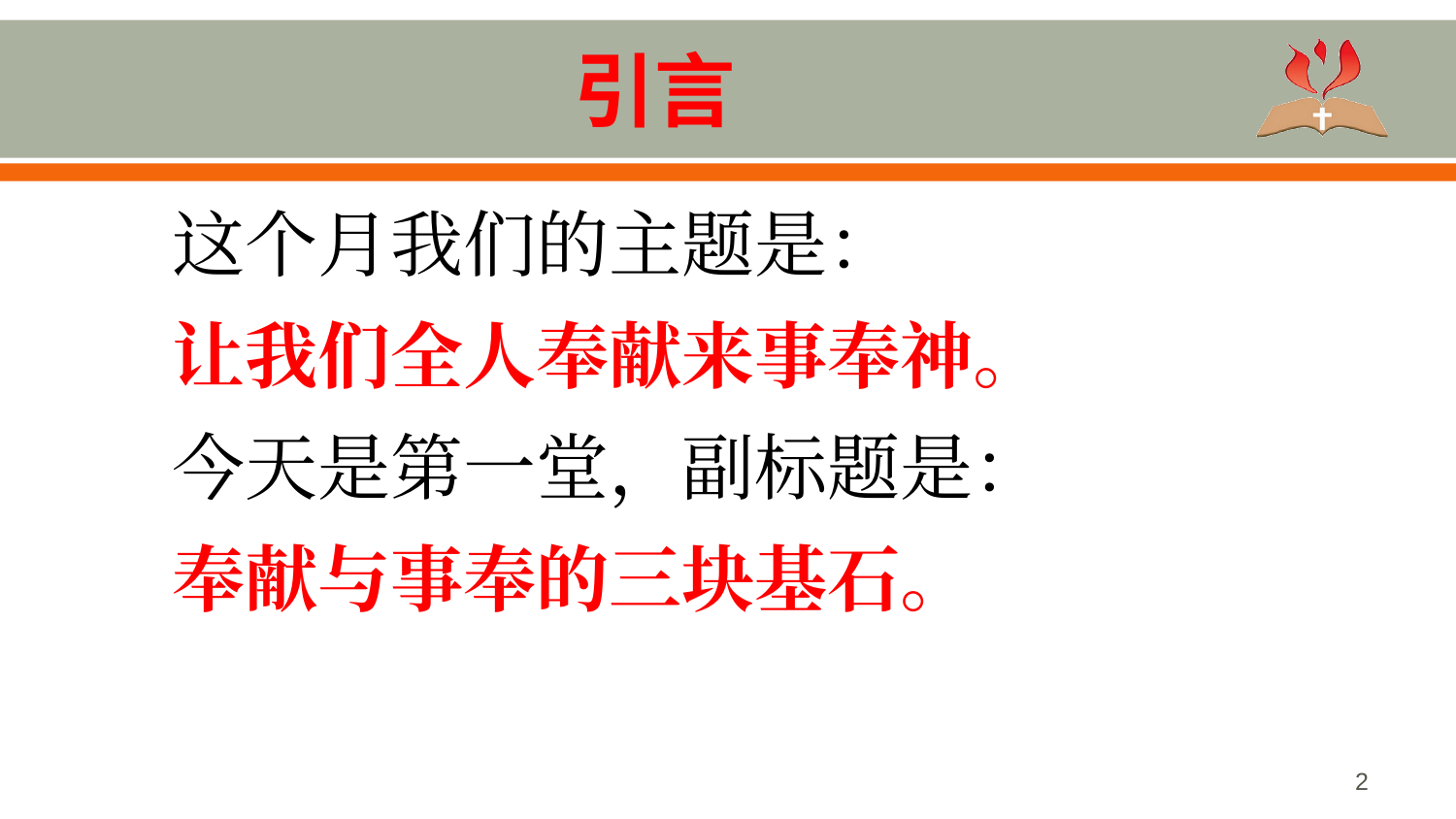

# 引言
这个月我们的主题是：
让我们全人奉献来事奉神。
今天是第一堂，副标题是：
奉献与事奉的三块基石。

2